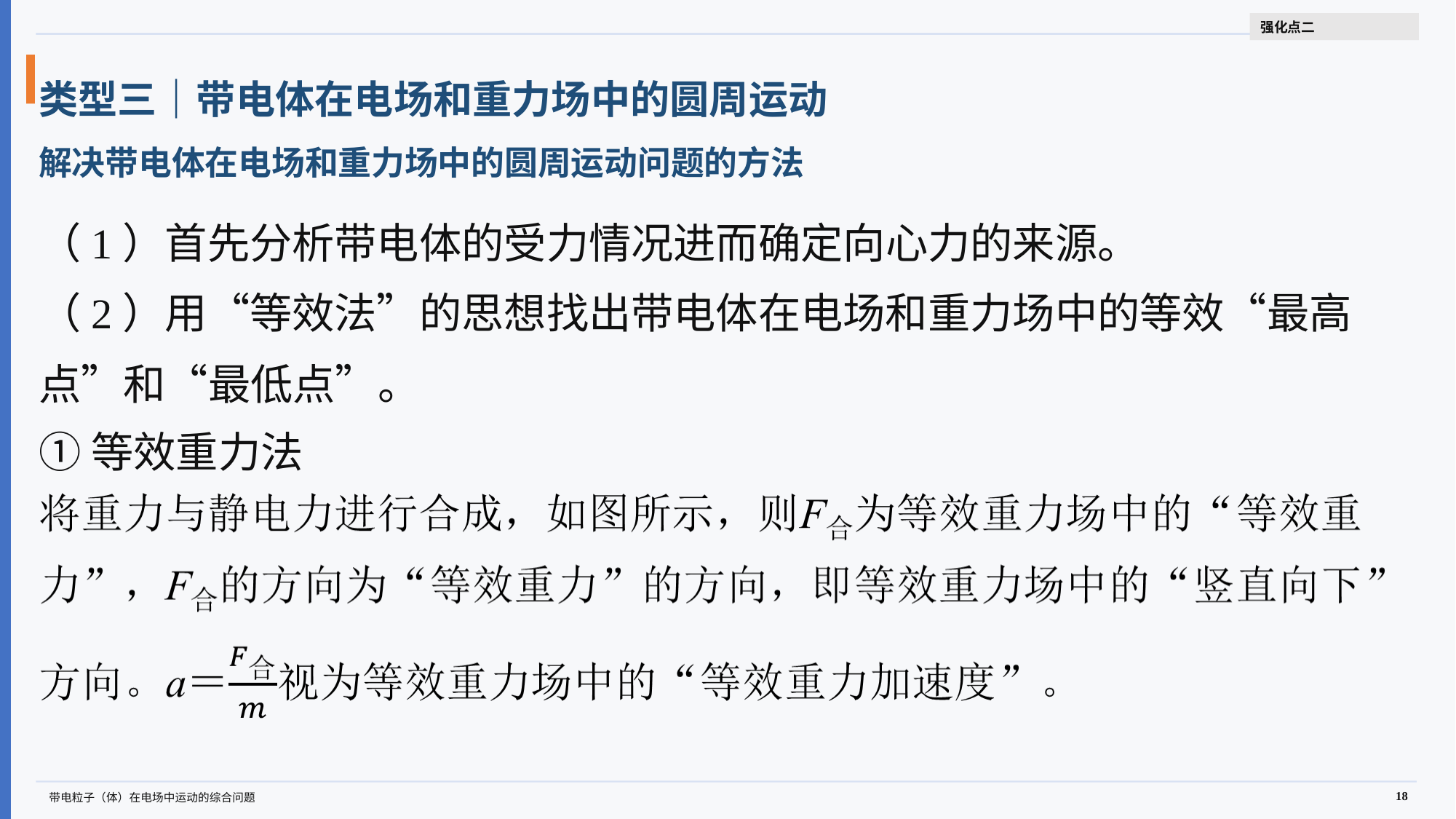

强化点二

类型三｜带电体在电场和重力场中的圆周运动
解决带电体在电场和重力场中的圆周运动问题的方法
（1）首先分析带电体的受力情况进而确定向心力的来源。
（2）用“等效法”的思想找出带电体在电场和重力场中的等效“最高
点”和“最低点”。
①等效重力法

18
带电粒子（体）在电场中运动的综合问题